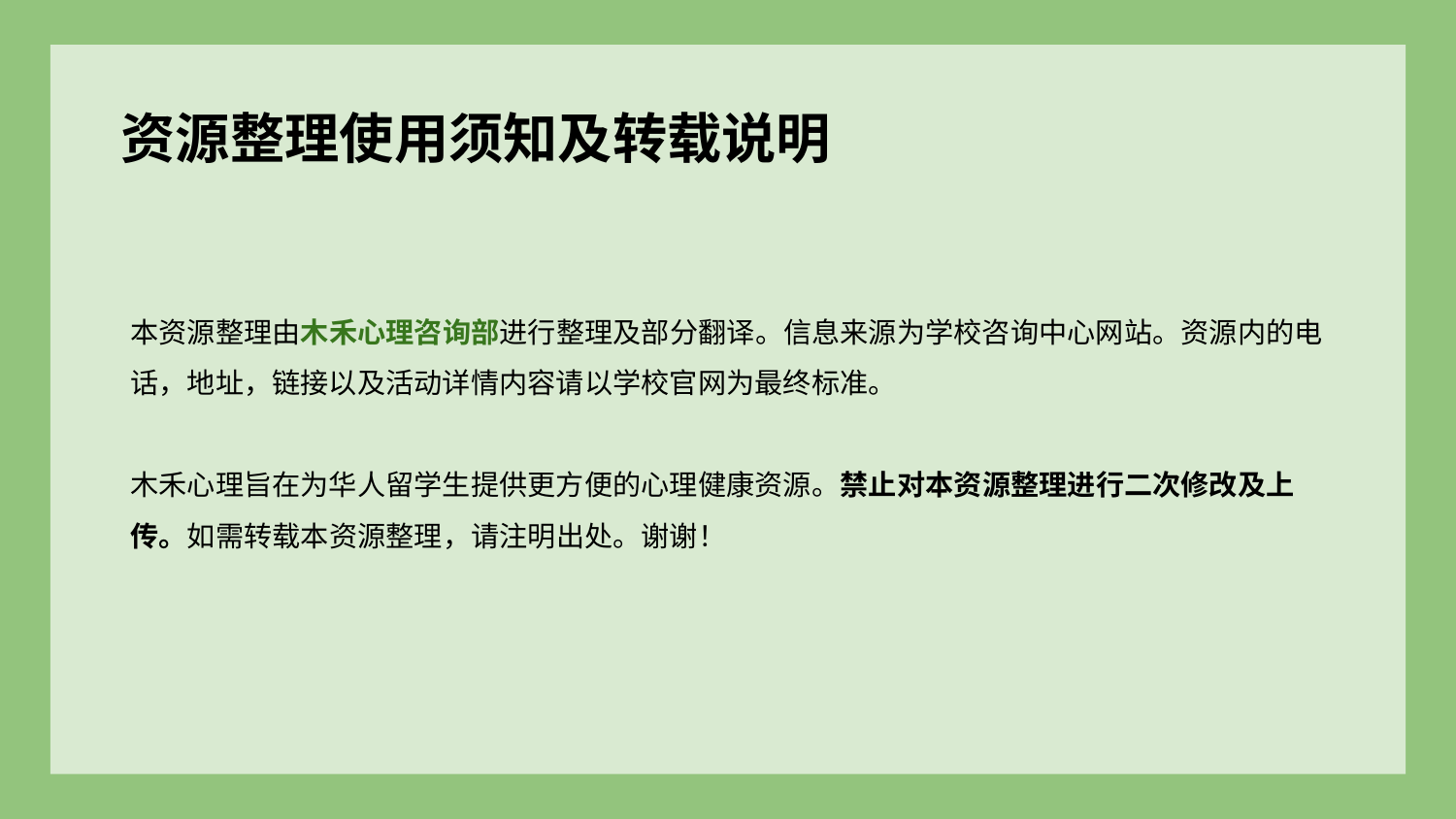

资源整理使用须知及转载说明
本资源整理由木禾心理咨询部进行整理及部分翻译。信息来源为学校咨询中心网站。资源内的电话，地址，链接以及活动详情内容请以学校官网为最终标准。

木禾心理旨在为华人留学生提供更方便的心理健康资源。禁止对本资源整理进行二次修改及上传。如需转载本资源整理，请注明出处。谢谢！